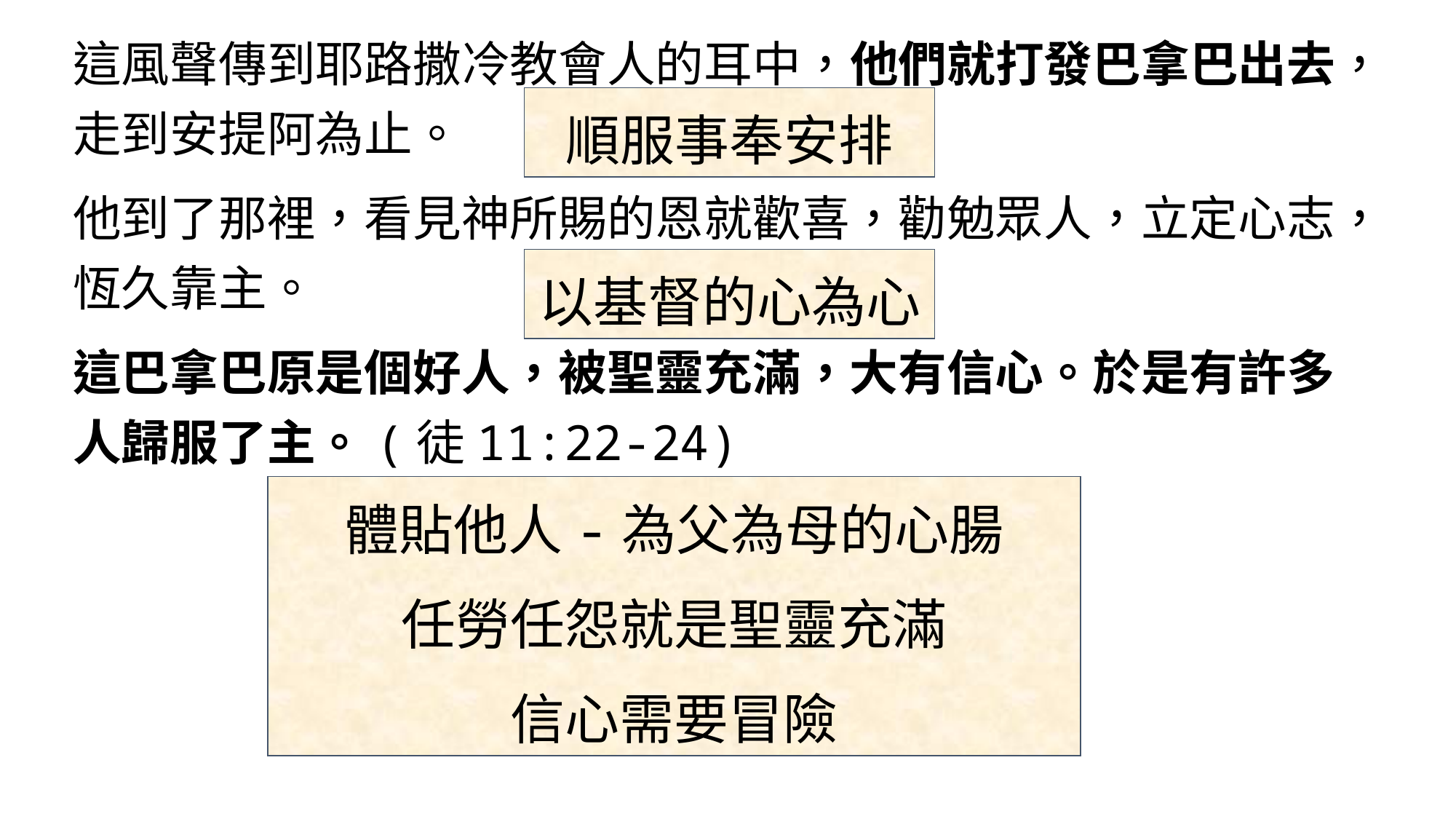

這風聲傳到耶路撒冷教會人的耳中，他們就打發巴拿巴出去，走到安提阿為止。
他到了那裡，看見神所賜的恩就歡喜，勸勉眾人，立定心志，恆久靠主。
這巴拿巴原是個好人，被聖靈充滿，大有信心。於是有許多人歸服了主。(徒11:22-24)
順服事奉安排
以基督的心為心
體貼他人-為父為母的心腸
任勞任怨就是聖靈充滿
信心需要冒險